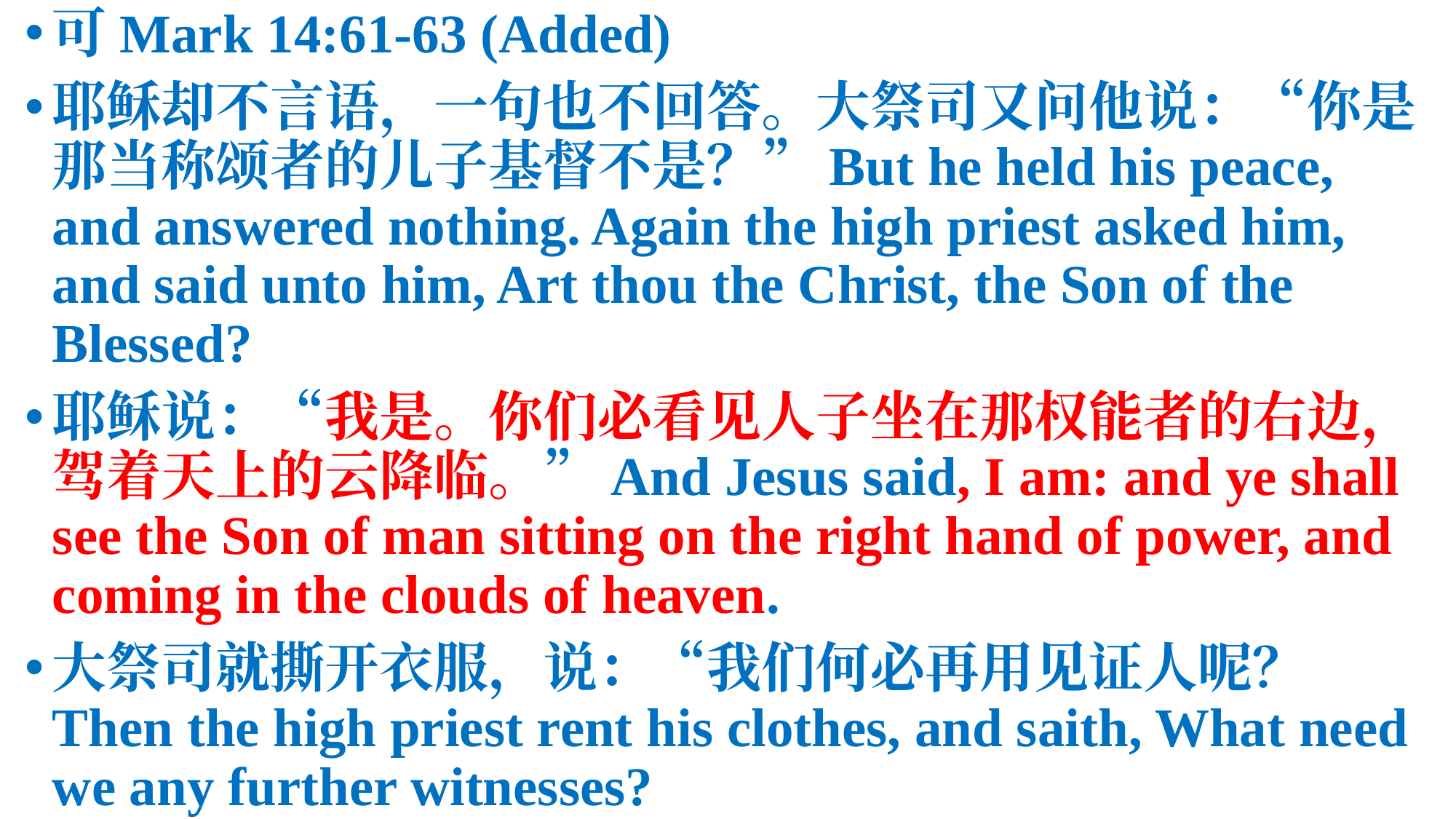

可Mark 14:61-63 (Added)
耶稣却不言语，一句也不回答。大祭司又问他说：“你是那当称颂者的儿子基督不是？”But he held his peace, and answered nothing. Again the high priest asked him, and said unto him, Art thou the Christ, the Son of the Blessed?
耶稣说：“我是。你们必看见人子坐在那权能者的右边，驾着天上的云降临。”And Jesus said, I am: and ye shall see the Son of man sitting on the right hand of power, and coming in the clouds of heaven.
大祭司就撕开衣服，说：“我们何必再用见证人呢？Then the high priest rent his clothes, and saith, What need we any further witnesses?